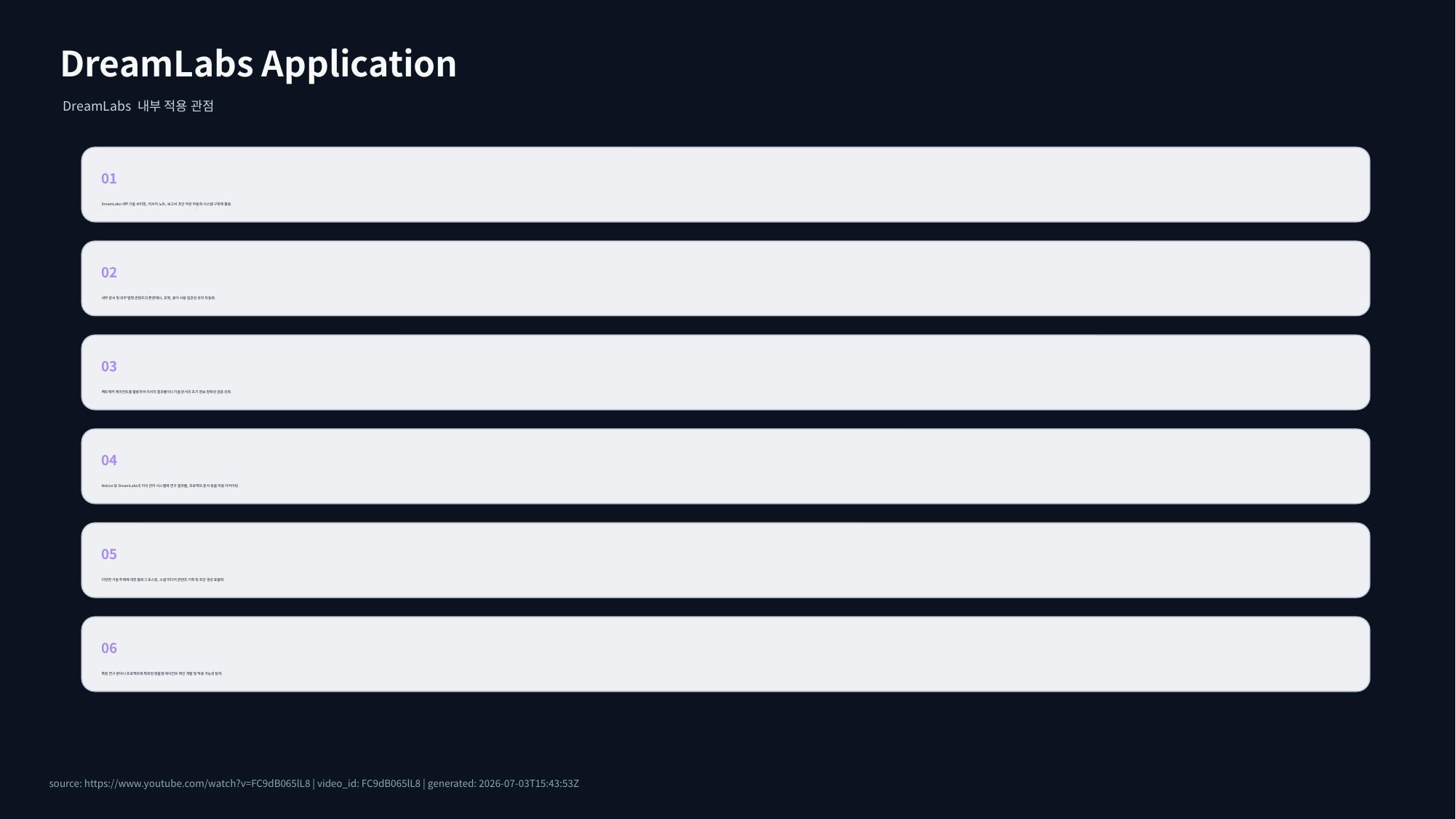

DreamLabs Application
DreamLabs 내부 적용 관점

01
DreamLabs 내부 기술 브리핑, 리서치 노트, 보고서 초안 작성 자동화 시스템 구축에 활용.

02
내부 문서 및 외부 발행 콘텐츠의 톤앤매너, 포맷, 용어 사용 일관성 유지 자동화.

03
팩트체커 에이전트를 활용하여 리서치 결과물이나 기술 문서의 초기 정보 정확성 검증 강화.

04
Notion 등 DreamLabs의 지식 관리 시스템에 연구 결과물, 프로젝트 문서 등을 자동 아카이빙.

05
다양한 기술 주제에 대한 블로그 포스팅, 소셜 미디어 콘텐츠 기획 및 초안 생성 효율화.

06
특정 연구 분야나 프로젝트에 특화된 맞춤형 에이전트 체인 개발 및 적용 가능성 탐색.
source: https://www.youtube.com/watch?v=FC9dB065lL8 | video_id: FC9dB065lL8 | generated: 2026-07-03T15:43:53Z